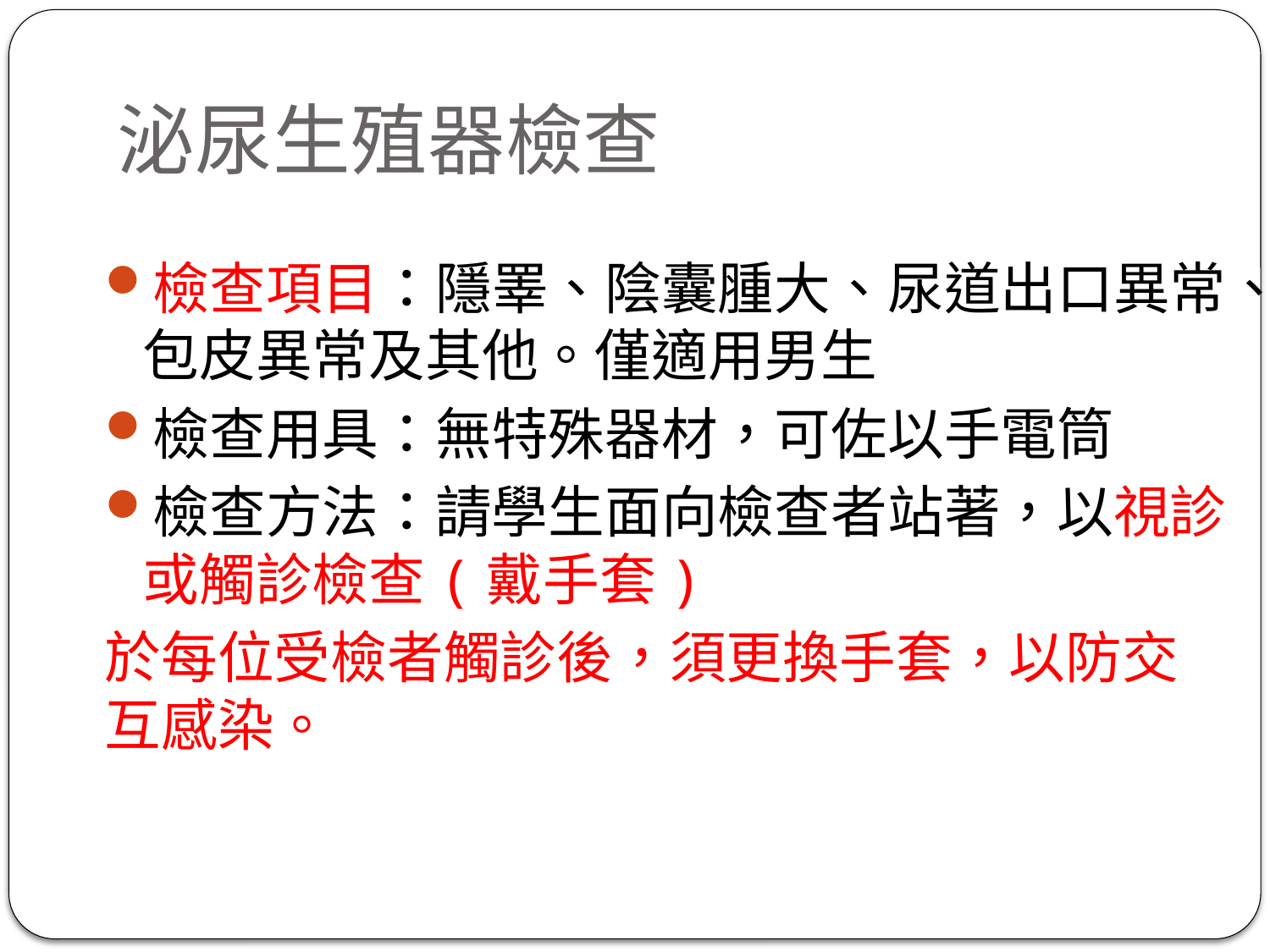

# 泌尿生殖器檢查
檢查項目：隱睪、陰囊腫大、尿道出口異常、包皮異常及其他。僅適用男生
檢查用具：無特殊器材，可佐以手電筒
檢查方法：請學生面向檢查者站著，以視診或觸診檢查(戴手套)
於每位受檢者觸診後，須更換手套，以防交互感染。